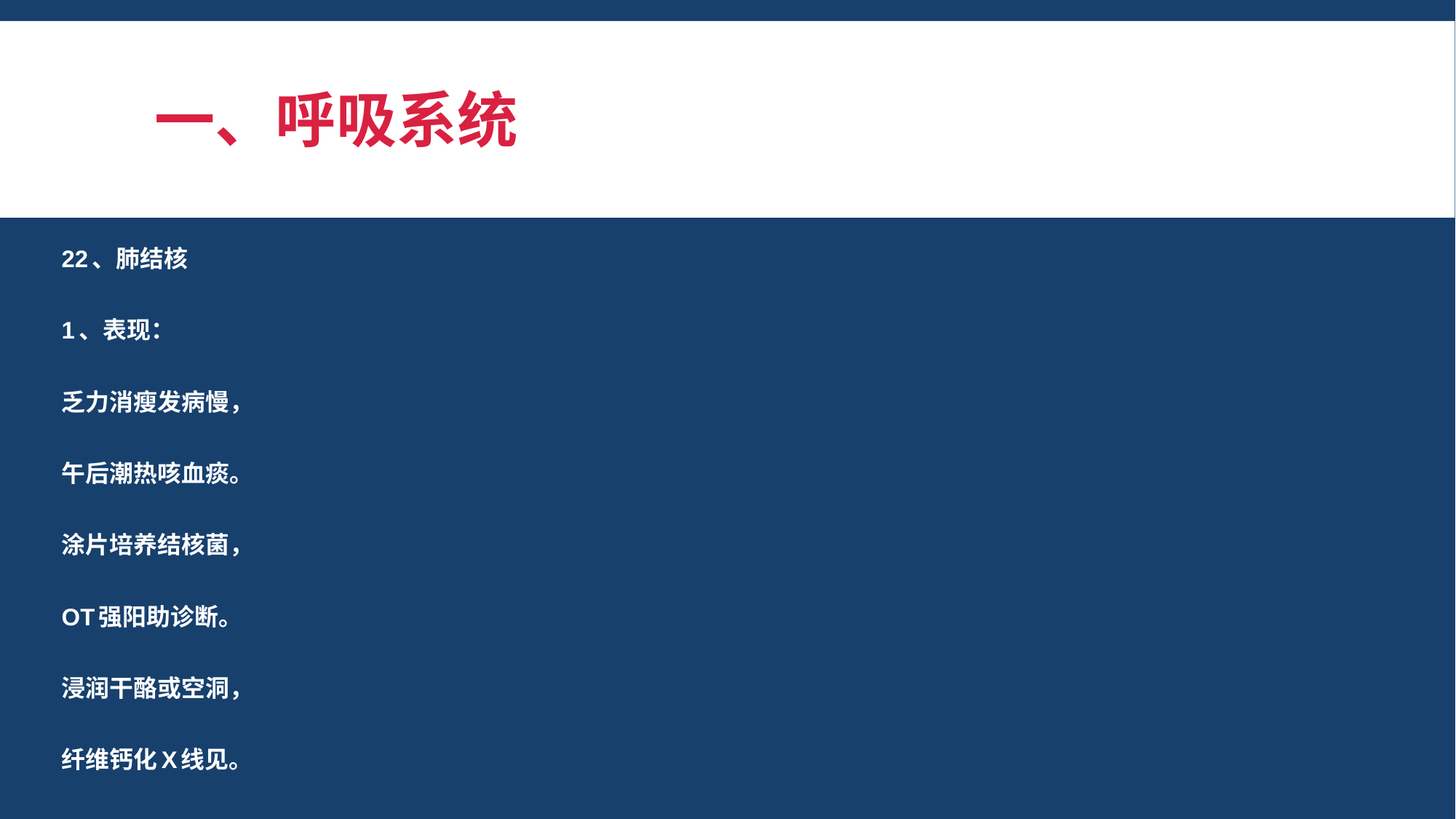

# 一、呼吸系统
22、肺结核
1、表现：
乏力消瘦发病慢，
午后潮热咳血痰。
涂片培养结核菌，
OT强阳助诊断。
浸润干酪或空洞，
纤维钙化X线见。